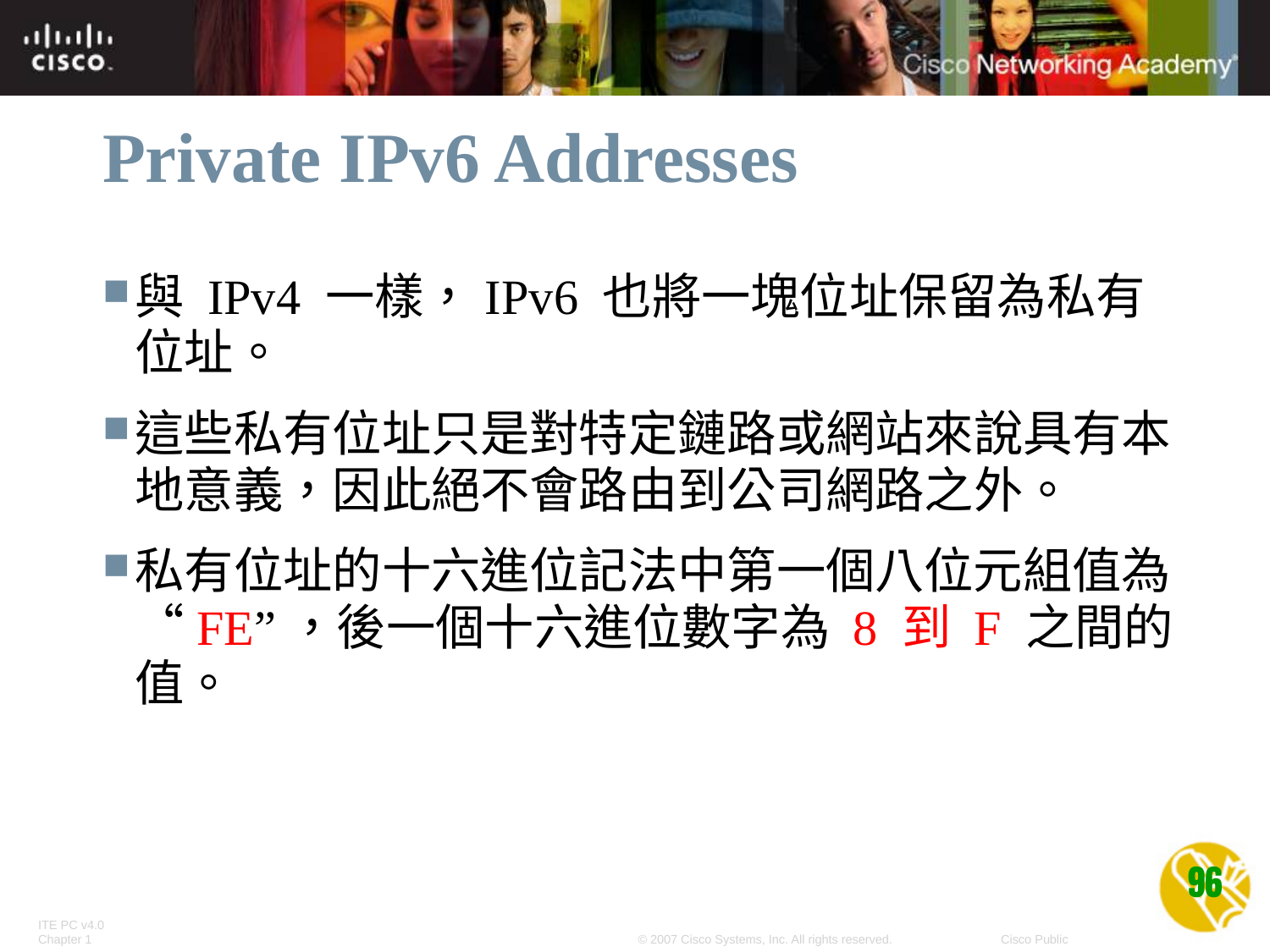

# Private IPv6 Addresses
與 IPv4 一樣，IPv6 也將一塊位址保留為私有位址。
這些私有位址只是對特定鏈路或網站來說具有本地意義，因此絕不會路由到公司網路之外。
私有位址的十六進位記法中第一個八位元組值為“FE”，後一個十六進位數字為 8 到 F 之間的值。